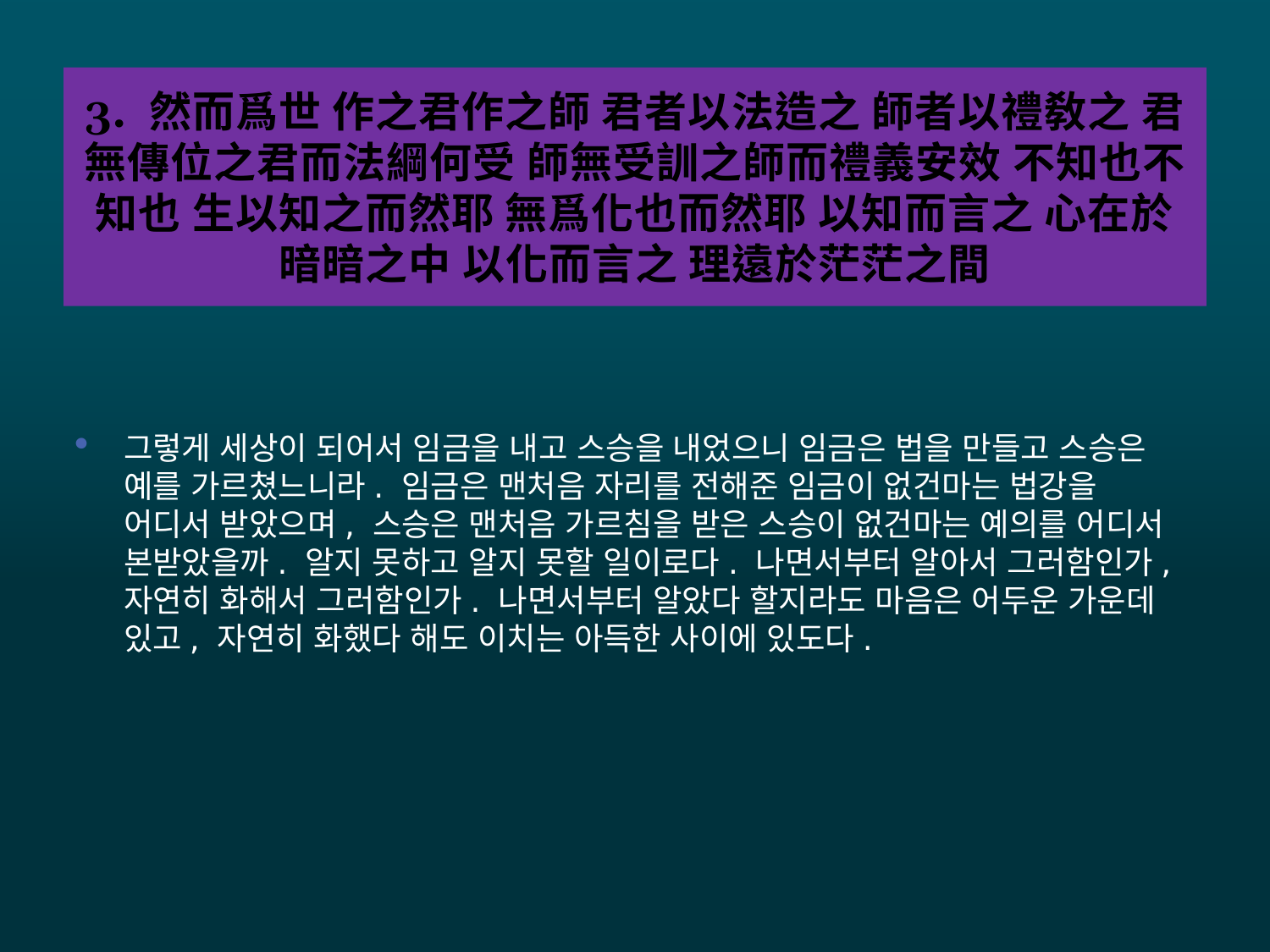

# 3. 然而爲世 作之君作之師 君者以法造之 師者以禮敎之 君無傳位之君而法綱何受 師無受訓之師而禮義安效 不知也不知也 生以知之而然耶 無爲化也而然耶 以知而言之 心在於 暗暗之中 以化而言之 理遠於茫茫之間
그렇게 세상이 되어서 임금을 내고 스승을 내었으니 임금은 법을 만들고 스승은 예를 가르쳤느니라. 임금은 맨처음 자리를 전해준 임금이 없건마는 법강을 어디서 받았으며, 스승은 맨처음 가르침을 받은 스승이 없건마는 예의를 어디서 본받았을까. 알지 못하고 알지 못할 일이로다. 나면서부터 알아서 그러함인가, 자연히 화해서 그러함인가. 나면서부터 알았다 할지라도 마음은 어두운 가운데 있고, 자연히 화했다 해도 이치는 아득한 사이에 있도다.